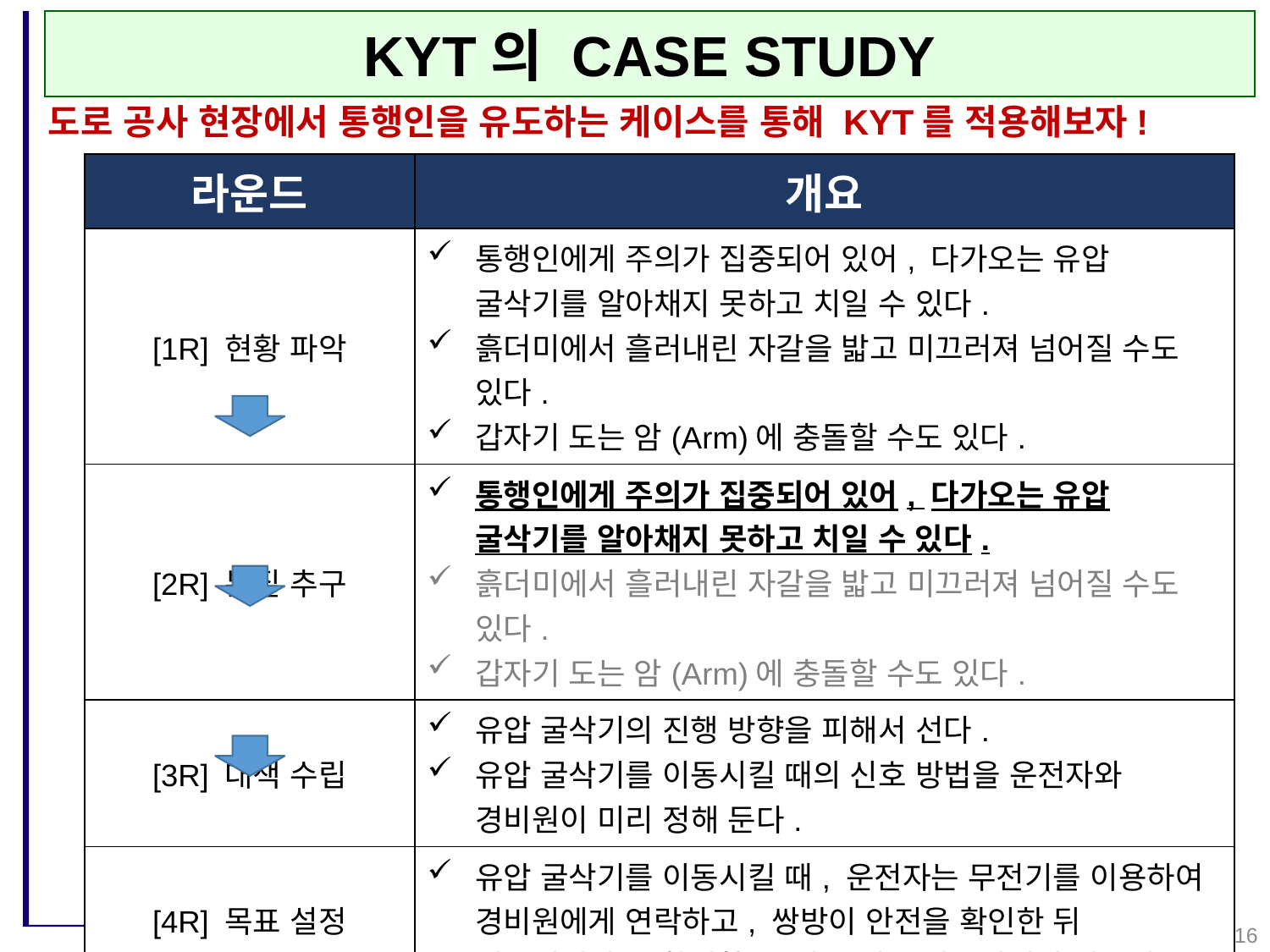

KYT의 CASE STUDY
도로 공사 현장에서 통행인을 유도하는 케이스를 통해 KYT를 적용해보자!
| 라운드 | 개요 |
| --- | --- |
| [1R] 현황 파악 | 통행인에게 주의가 집중되어 있어, 다가오는 유압 굴삭기를 알아채지 못하고 치일 수 있다. 흙더미에서 흘러내린 자갈을 밟고 미끄러져 넘어질 수도 있다. 갑자기 도는 암(Arm)에 충돌할 수도 있다. |
| [2R] 본질 추구 | 통행인에게 주의가 집중되어 있어, 다가오는 유압 굴삭기를 알아채지 못하고 치일 수 있다. 흙더미에서 흘러내린 자갈을 밟고 미끄러져 넘어질 수도 있다. 갑자기 도는 암(Arm)에 충돌할 수도 있다. |
| [3R] 대책 수립 | 유압 굴삭기의 진행 방향을 피해서 선다. 유압 굴삭기를 이동시킬 때의 신호 방법을 운전자와 경비원이 미리 정해 둔다. |
| [4R] 목표 설정 | 유압 굴삭기를 이동시킬 때, 운전자는 무전기를 이용하여 경비원에게 연락하고, 쌍방이 안전을 확인한 뒤 이동시킨다. (확인할 수 없을 때는 이동시키지 않는다.) |

16